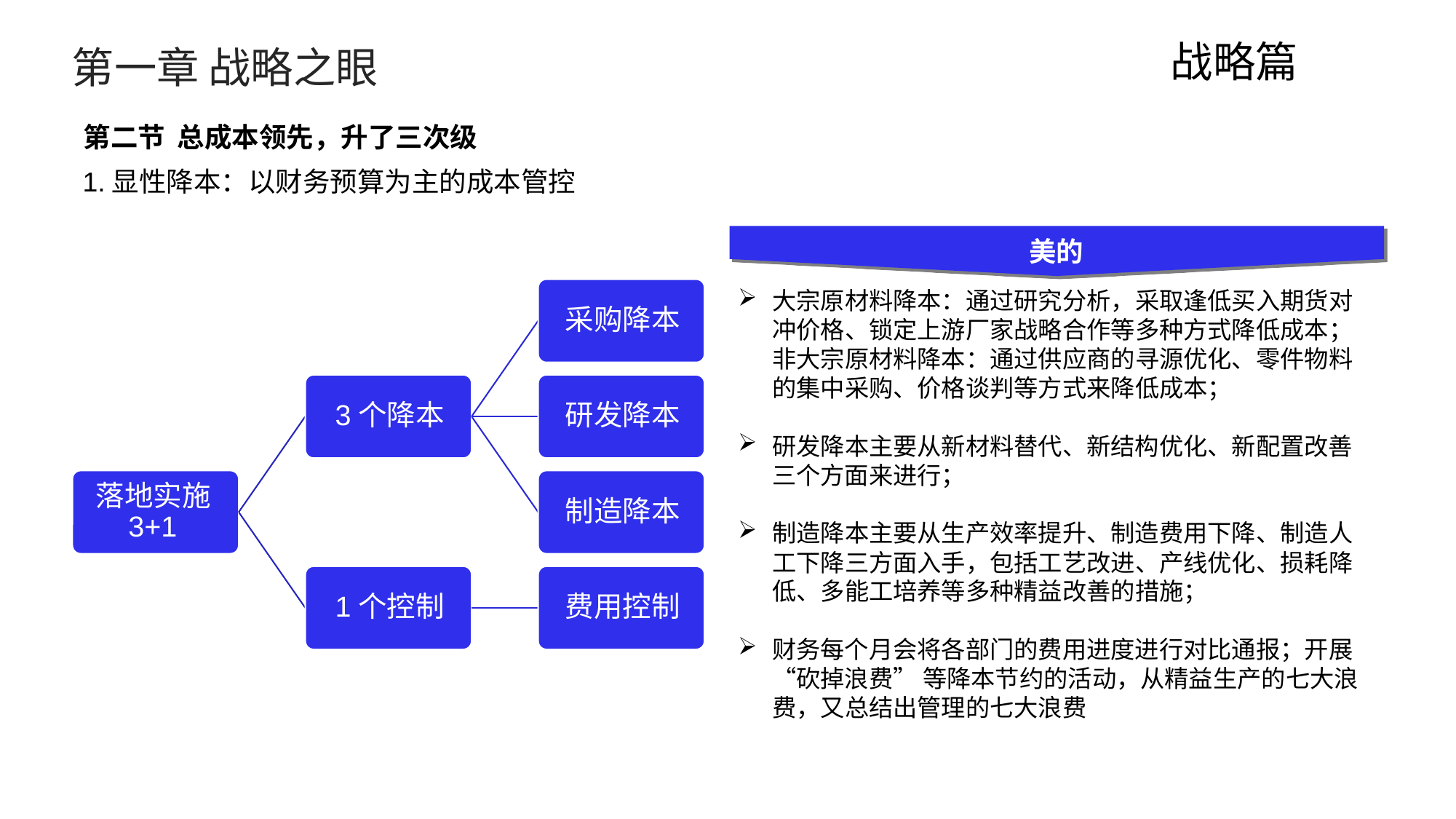

战略篇
第一章 战略之眼
第二节  总成本领先，升了三次级
1.显性降本：以财务预算为主的成本管控
落地实施3+1

3个降本

采购降本

研发降本

制造降本

1个控制

费用控制
美的
大宗原材料降本：通过研究分析，采取逢低买入期货对冲价格、锁定上游厂家战略合作等多种方式降低成本；非大宗原材料降本：通过供应商的寻源优化、零件物料的集中采购、价格谈判等方式来降低成本；

研发降本主要从新材料替代、新结构优化、新配置改善三个方面来进行；

制造降本主要从生产效率提升、制造费用下降、制造人工下降三方面入手，包括工艺改进、产线优化、损耗降低、多能工培养等多种精益改善的措施；

财务每个月会将各部门的费用进度进行对比通报；开展“砍掉浪费” 等降本节约的活动，从精益生产的七大浪费，又总结出管理的七大浪费